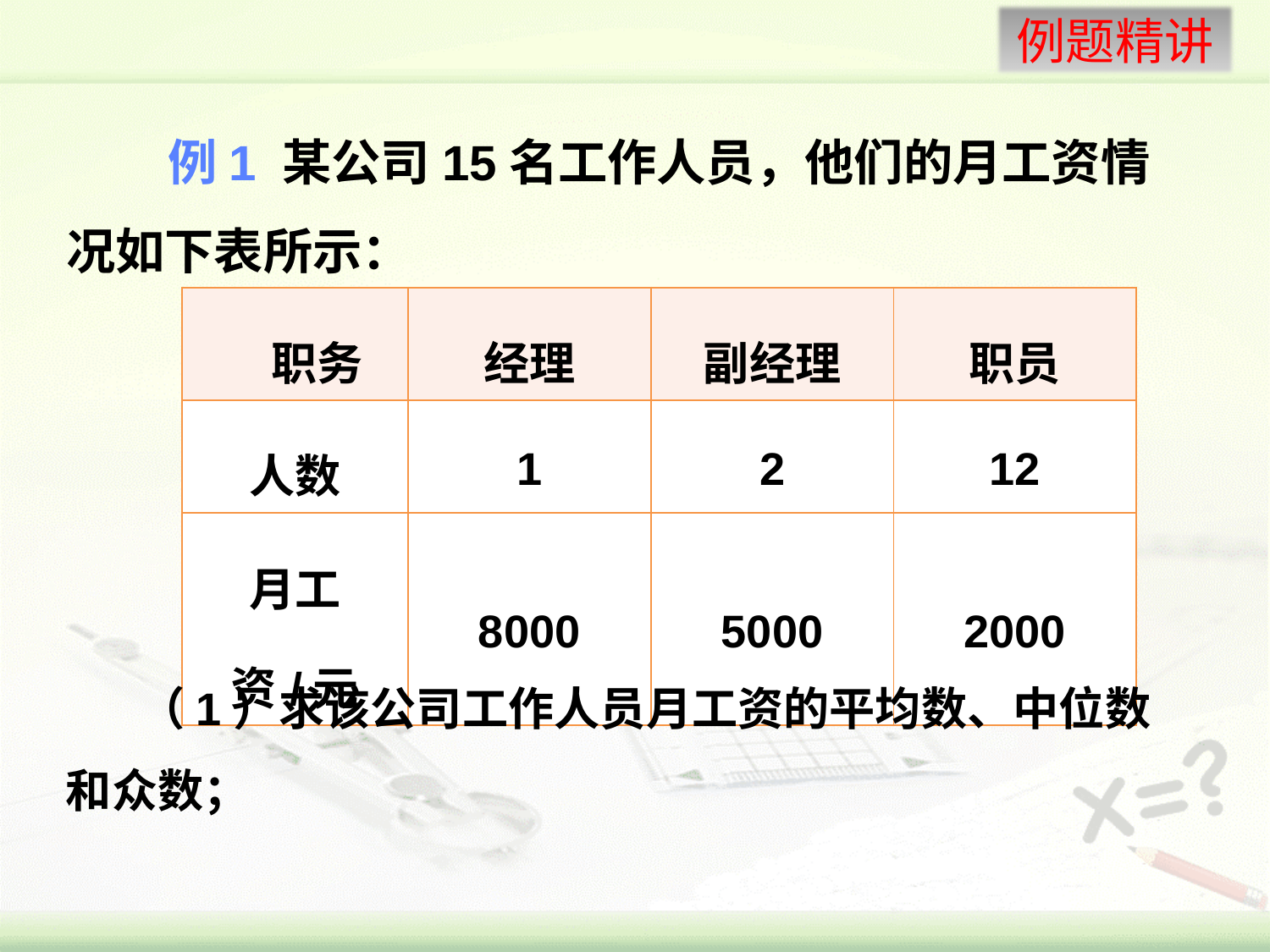

例1 某公司15名工作人员，他们的月工资情况如下表所示：
| 职务 | 经理 | 副经理 | 职员 |
| --- | --- | --- | --- |
| 人数 | 1 | 2 | 12 |
| 月工资/元 | 8000 | 5000 | 2000 |
      （1）求该公司工作人员月工资的平均数、中位数和众数；